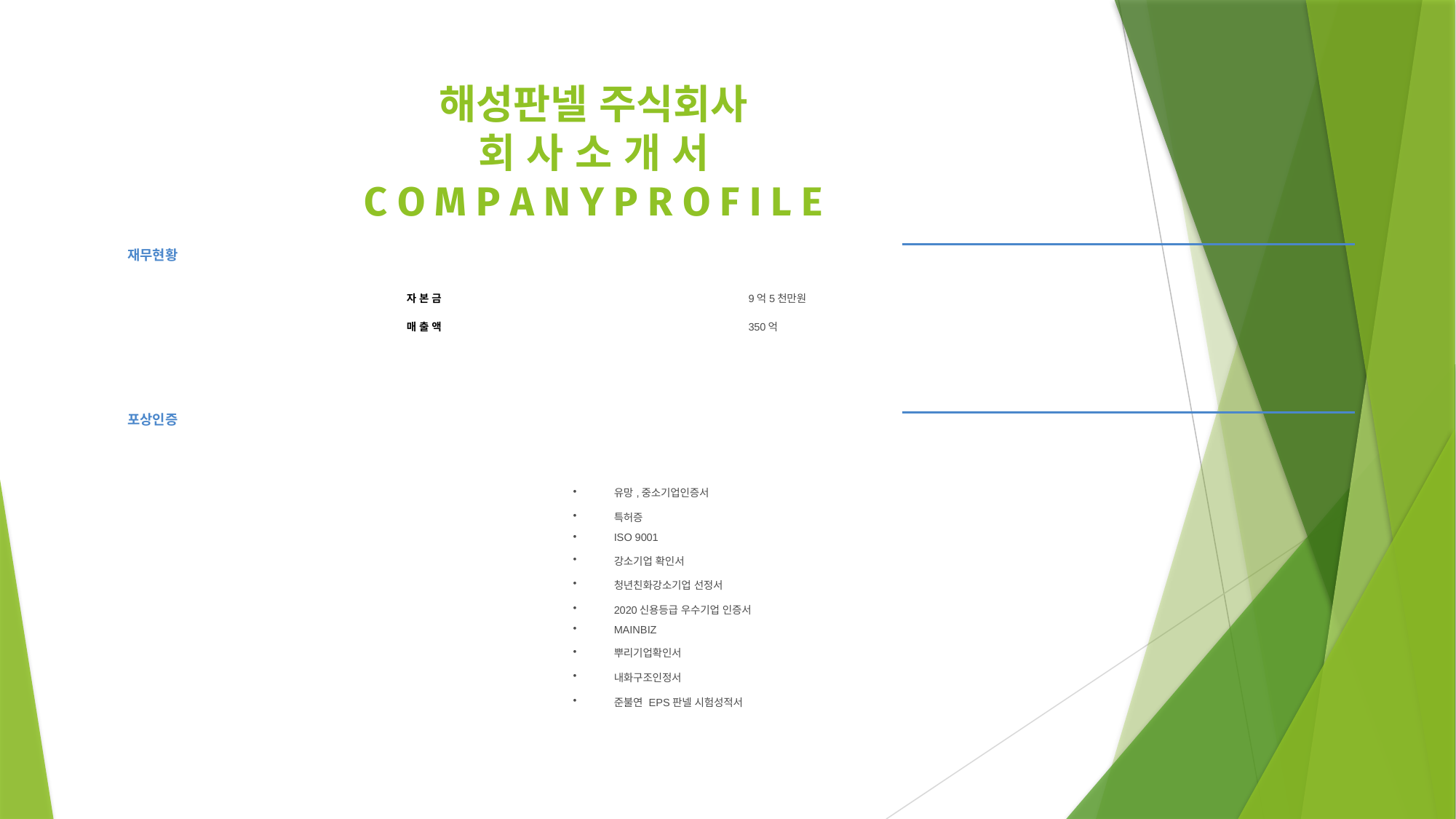

# 해성판넬 주식회사 회 사 소 개 서 C O M P A N Y P R O F I L E
| 재무현황 |  |  |  |
| --- | --- | --- | --- |
|  |  |  |  |
| 자 본 금 |  | 9억5천만원 |  |
| 매 출 액 |  | 350억 |  |
|  |  |  |  |
|  |  |  |  |
| 포상인증 |  |  |  |
|  |  |  |  |
|  | 유망,중소기업인증서 특허증 ISO 9001 강소기업 확인서 청년친화강소기업 선정서 2020신용등급 우수기업 인증서 MAINBIZ 뿌리기업확인서 내화구조인정서 준불연 EPS판넬 시험성적서 |  |  |